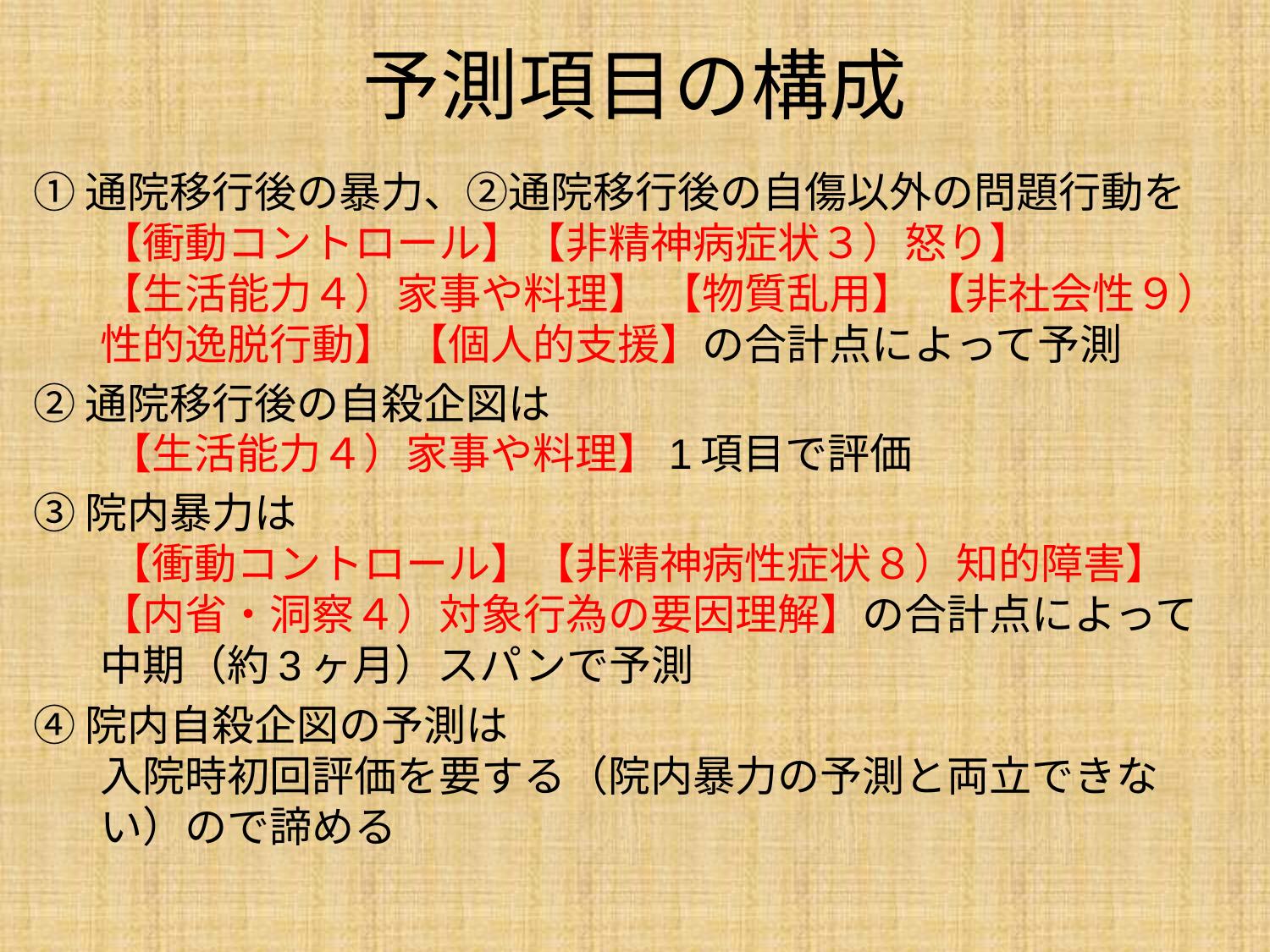

# 予測項目の構成
①通院移行後の暴力、②通院移行後の自傷以外の問題行動を
【衝動コントロール】【非精神病症状３）怒り】
【生活能力４）家事や料理】 【物質乱用】 【非社会性９）性的逸脱行動】 【個人的支援】の合計点によって予測
②通院移行後の自殺企図は
 【生活能力４）家事や料理】1項目で評価
③院内暴力は
 【衝動コントロール】【非精神病性症状８）知的障害】【内省・洞察４）対象行為の要因理解】の合計点によって中期（約3ヶ月）スパンで予測
④院内自殺企図の予測は
入院時初回評価を要する（院内暴力の予測と両立できない）ので諦める